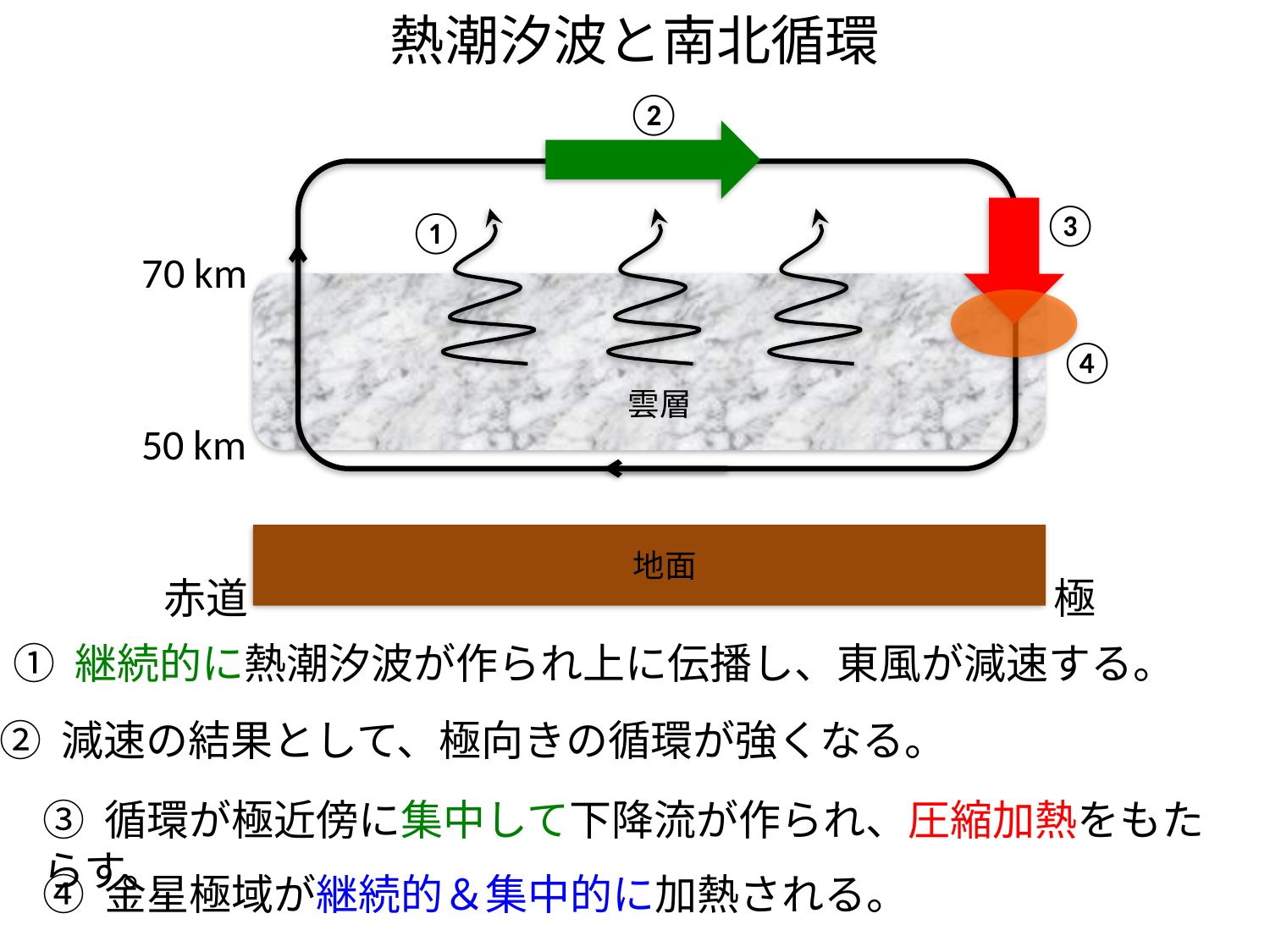

# 熱潮汐波と南北循環
②

③
①

70 km

④
雲層
50 km

地面
赤道
極
① 継続的に熱潮汐波が作られ上に伝播し、東風が減速する。
② 減速の結果として、極向きの循環が強くなる。
③ 循環が極近傍に集中して下降流が作られ、圧縮加熱をもたらす。
④ 金星極域が継続的＆集中的に加熱される。